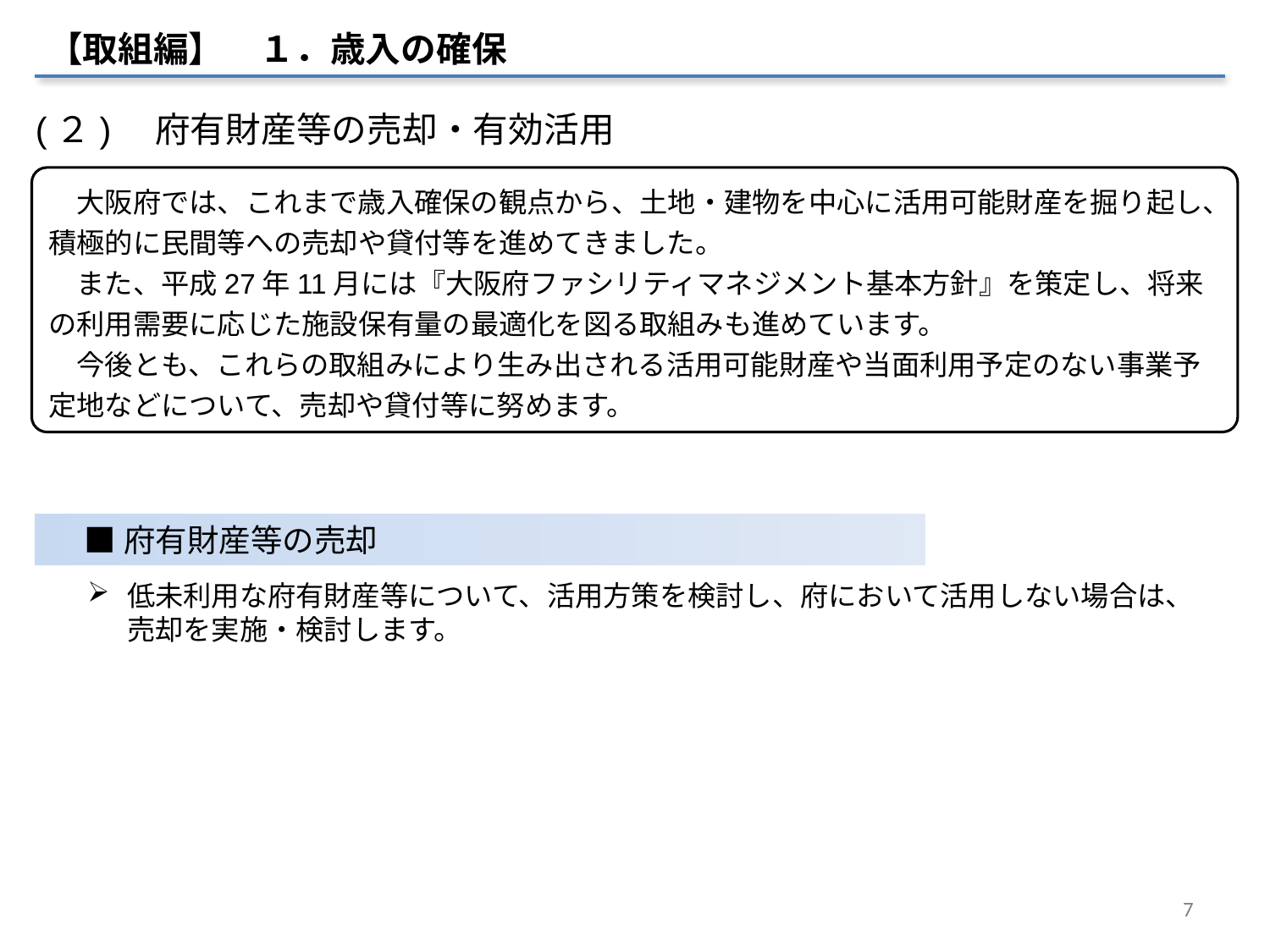

【取組編】　１．歳入の確保
(２)　府有財産等の売却・有効活用
　大阪府では、これまで歳入確保の観点から、土地・建物を中心に活用可能財産を掘り起し、積極的に民間等への売却や貸付等を進めてきました。
　また、平成27年11月には『大阪府ファシリティマネジメント基本方針』を策定し、将来の利用需要に応じた施設保有量の最適化を図る取組みも進めています。
　今後とも、これらの取組みにより生み出される活用可能財産や当面利用予定のない事業予定地などについて、売却や貸付等に努めます。
■府有財産等の売却
低未利用な府有財産等について、活用方策を検討し、府において活用しない場合は、売却を実施・検討します。
7